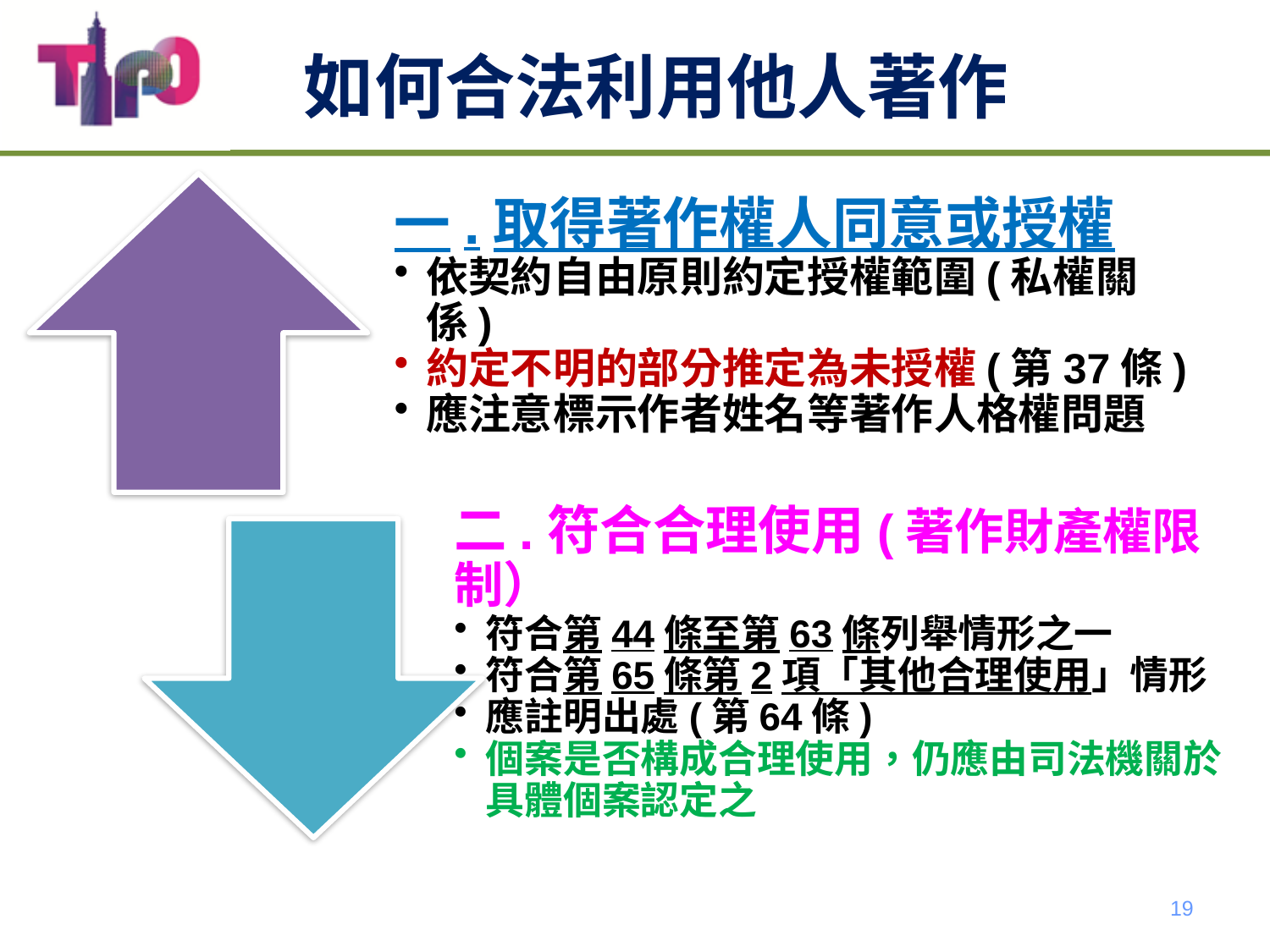

# 如何合法利用他人著作
一.取得著作權人同意或授權
依契約自由原則約定授權範圍(私權關係)
約定不明的部分推定為未授權(第37條)
應注意標示作者姓名等著作人格權問題
二.符合合理使用(著作財產權限制）
符合第44條至第63條列舉情形之一
符合第65條第2項「其他合理使用」情形
應註明出處(第64條)
個案是否構成合理使用，仍應由司法機關於具體個案認定之
19